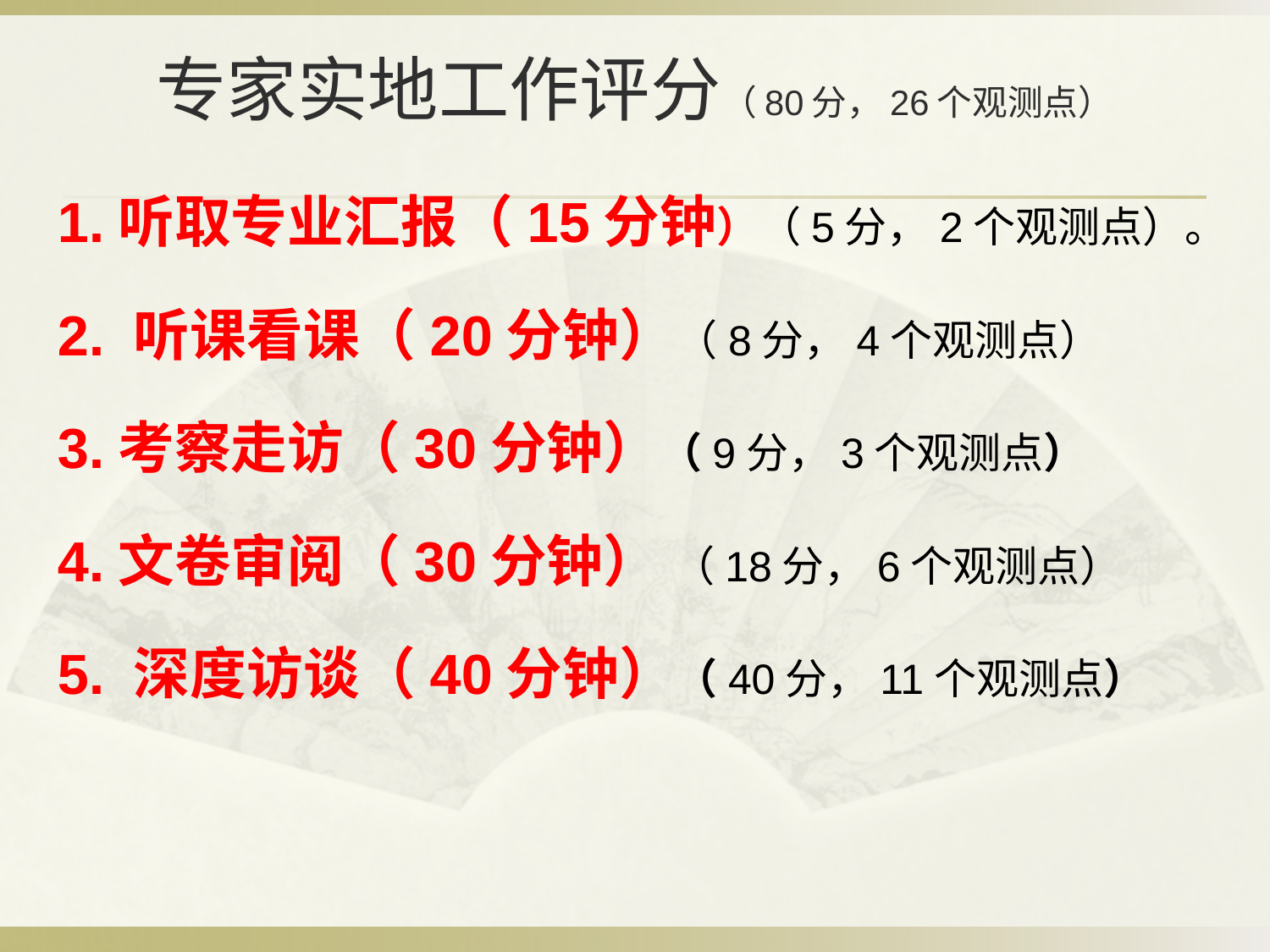

# 专家实地工作评分（80分，26个观测点）
1.听取专业汇报（15分钟）（5分，2个观测点）。
2. 听课看课（20分钟）（8分，4个观测点）
3.考察走访（30分钟）（9分，3个观测点）
4.文卷审阅（30分钟） （18分，6个观测点）
5. 深度访谈（40分钟）（40分，11个观测点）